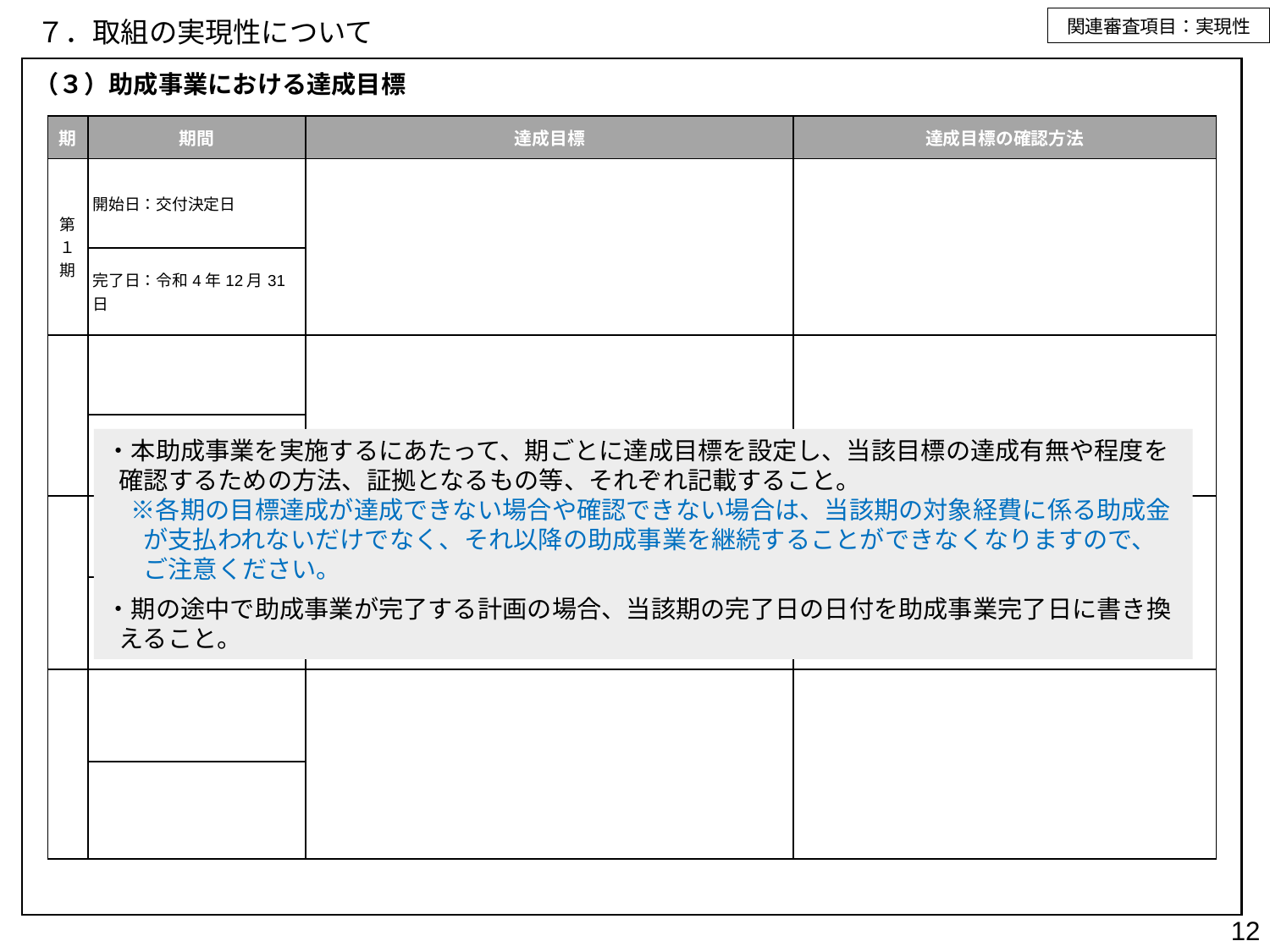

関連審査項目：実現性
# ７．取組の実現性について

（３）助成事業における達成目標
| 期 | 期間 | 達成目標 | 達成目標の確認方法 |
| --- | --- | --- | --- |
| 第１期 | 開始日：交付決定日 |  |  |
|  | 完了日：令和4年12月31日 |  |  |
|  |  |  |  |
|  |  |  |  |
|  |  |  |  |
|  |  |  |  |
|  |  |  |  |
|  |  |  |  |
・本助成事業を実施するにあたって、期ごとに達成目標を設定し、当該目標の達成有無や程度を確認するための方法、証拠となるもの等、それぞれ記載すること。
　※各期の目標達成が達成できない場合や確認できない場合は、当該期の対象経費に係る助成金が支払われないだけでなく、それ以降の助成事業を継続することができなくなりますので、ご注意ください。
・期の途中で助成事業が完了する計画の場合、当該期の完了日の日付を助成事業完了日に書き換えること。
12